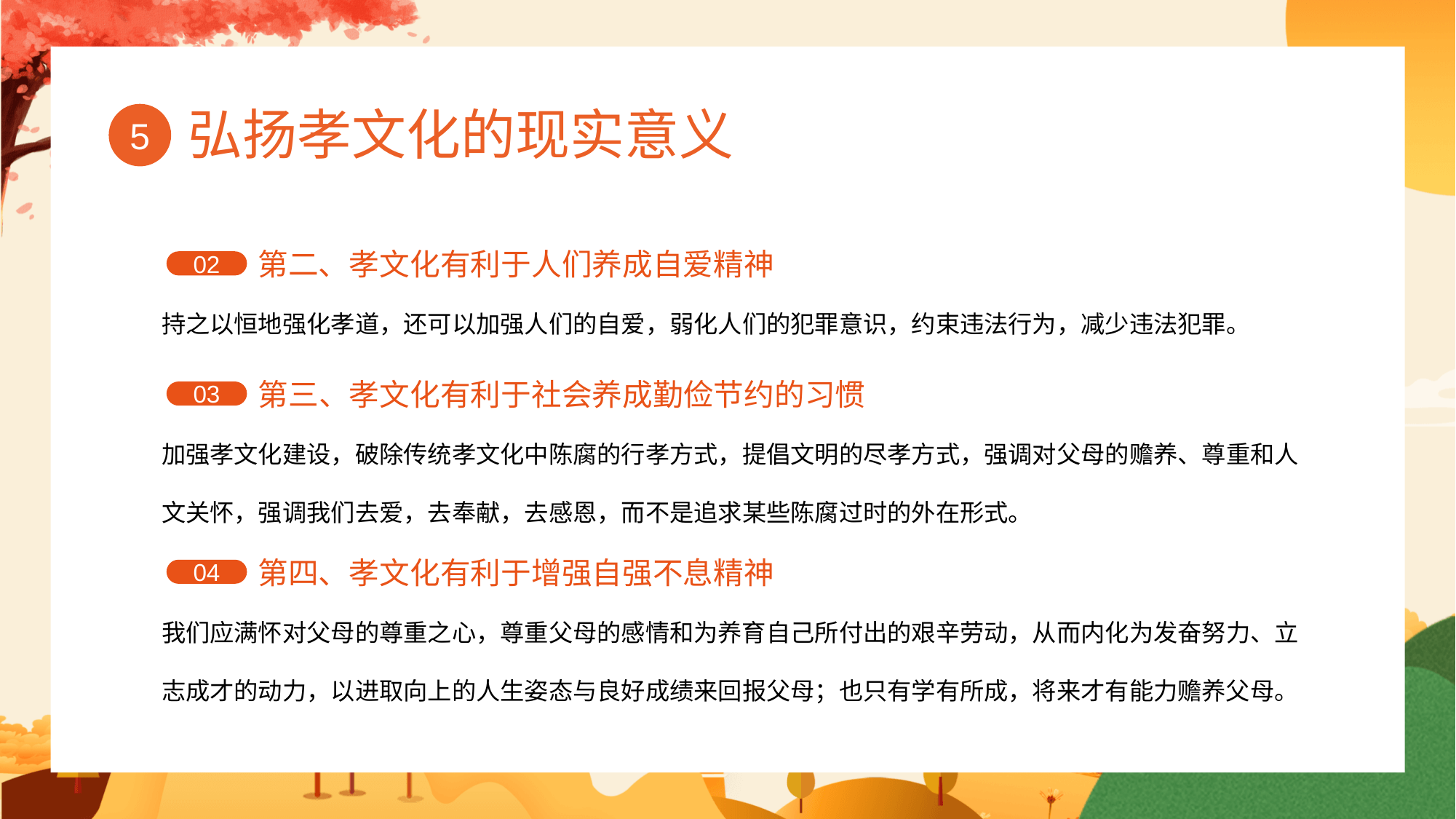

第二、孝文化有利于人们养成自爱精神
02
持之以恒地强化孝道，还可以加强人们的自爱，弱化人们的犯罪意识，约束违法行为，减少违法犯罪。
第三、孝文化有利于社会养成勤俭节约的习惯
03
加强孝文化建设，破除传统孝文化中陈腐的行孝方式，提倡文明的尽孝方式，强调对父母的赡养、尊重和人文关怀，强调我们去爱，去奉献，去感恩，而不是追求某些陈腐过时的外在形式。
第四、孝文化有利于增强自强不息精神
04
我们应满怀对父母的尊重之心，尊重父母的感情和为养育自己所付出的艰辛劳动，从而内化为发奋努力、立志成才的动力，以进取向上的人生姿态与良好成绩来回报父母；也只有学有所成，将来才有能力赡养父母。